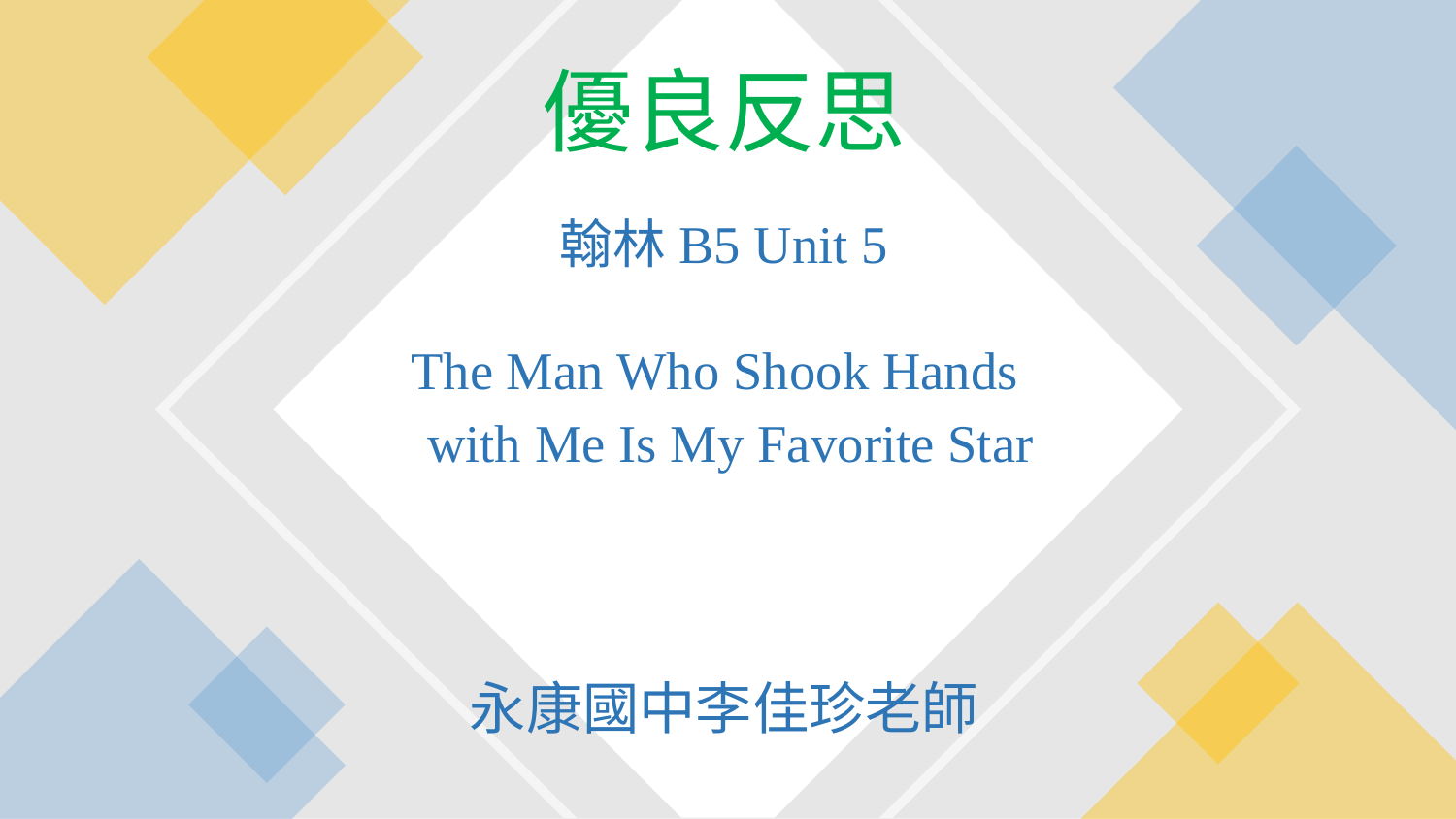

優良反思
翰林B5 Unit 5

 The Man Who Shook Hands
  with Me Is My Favorite Star

永康國中李佳珍老師